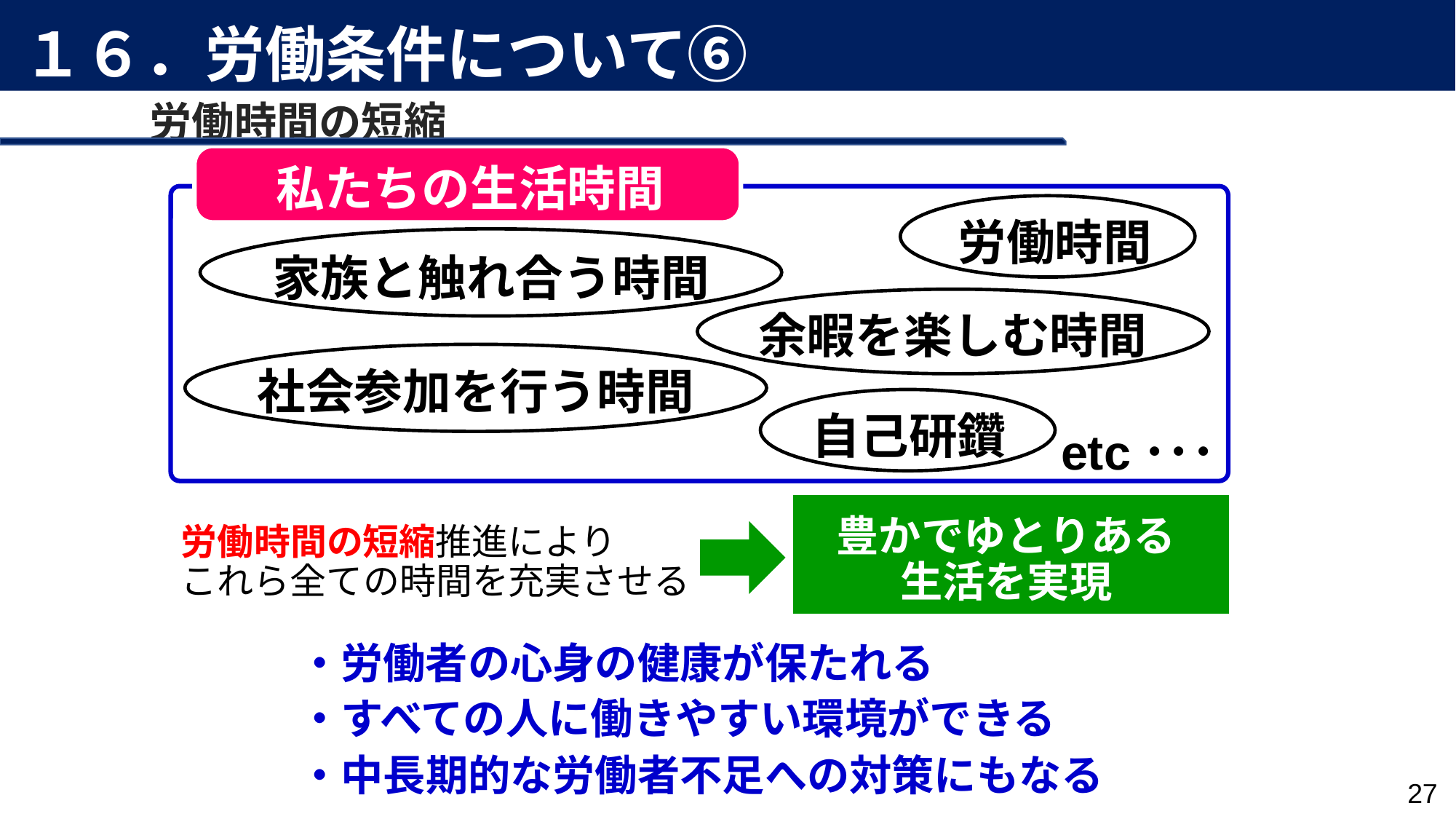

１６．労働条件について⑥
労働時間の短縮

私たちの生活時間

労働時間

家族と触れ合う時間

余暇を楽しむ時間

社会参加を行う時間

自己研鑽
etc･･･

豊かでゆとりある
生活を実現
労働時間の短縮推進により
これら全ての時間を充実させる

・労働者の心身の健康が保たれる
・すべての人に働きやすい環境ができる
・中長期的な労働者不足への対策にもなる
27